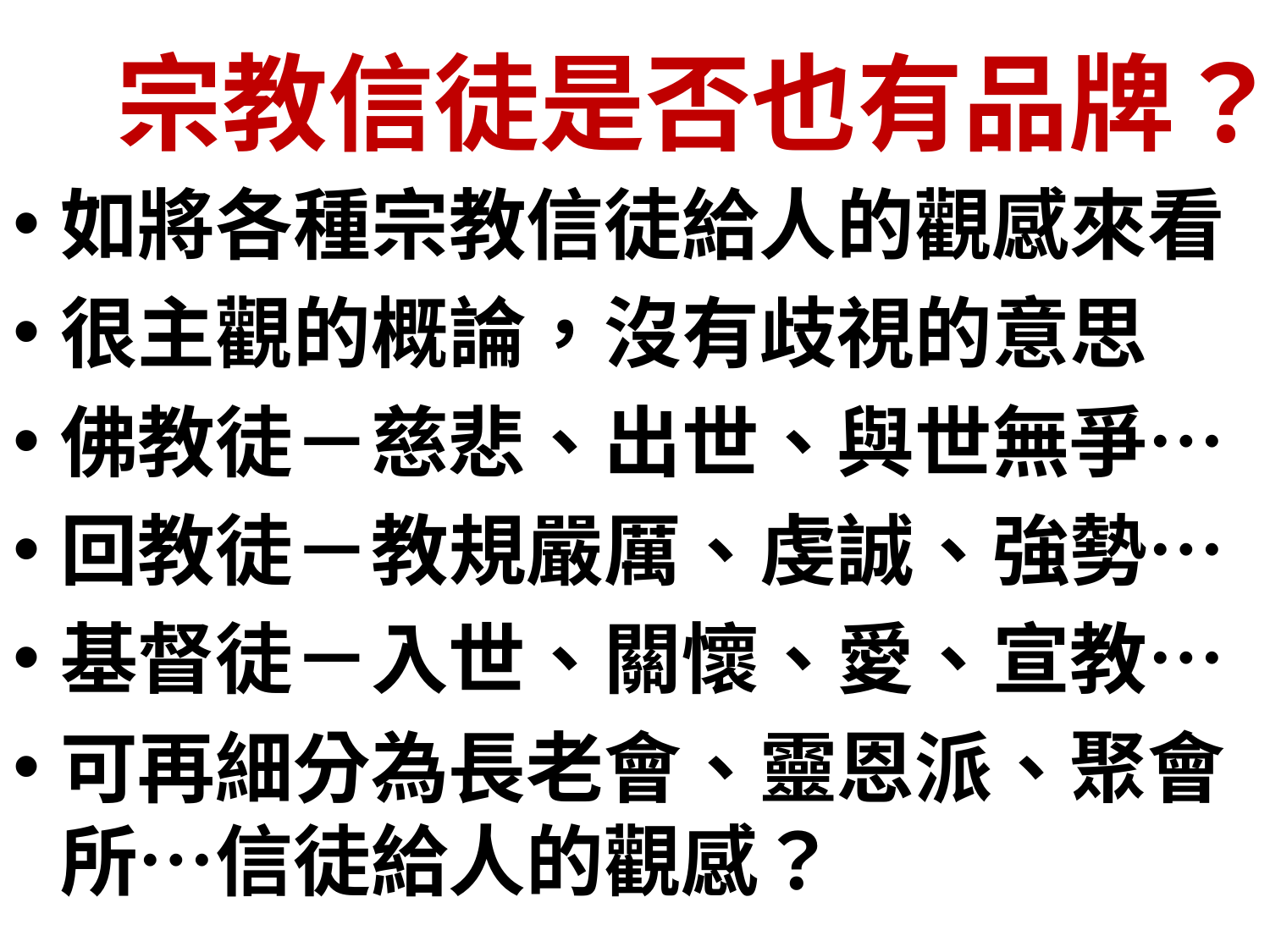

# 宗教信徒是否也有品牌？
如將各種宗教信徒給人的觀感來看
很主觀的概論，沒有歧視的意思
佛教徒－慈悲、出世、與世無爭…
回教徒－教規嚴厲、虔誠、強勢…
基督徒－入世、關懷、愛、宣教…
可再細分為長老會、靈恩派、聚會所…信徒給人的觀感？